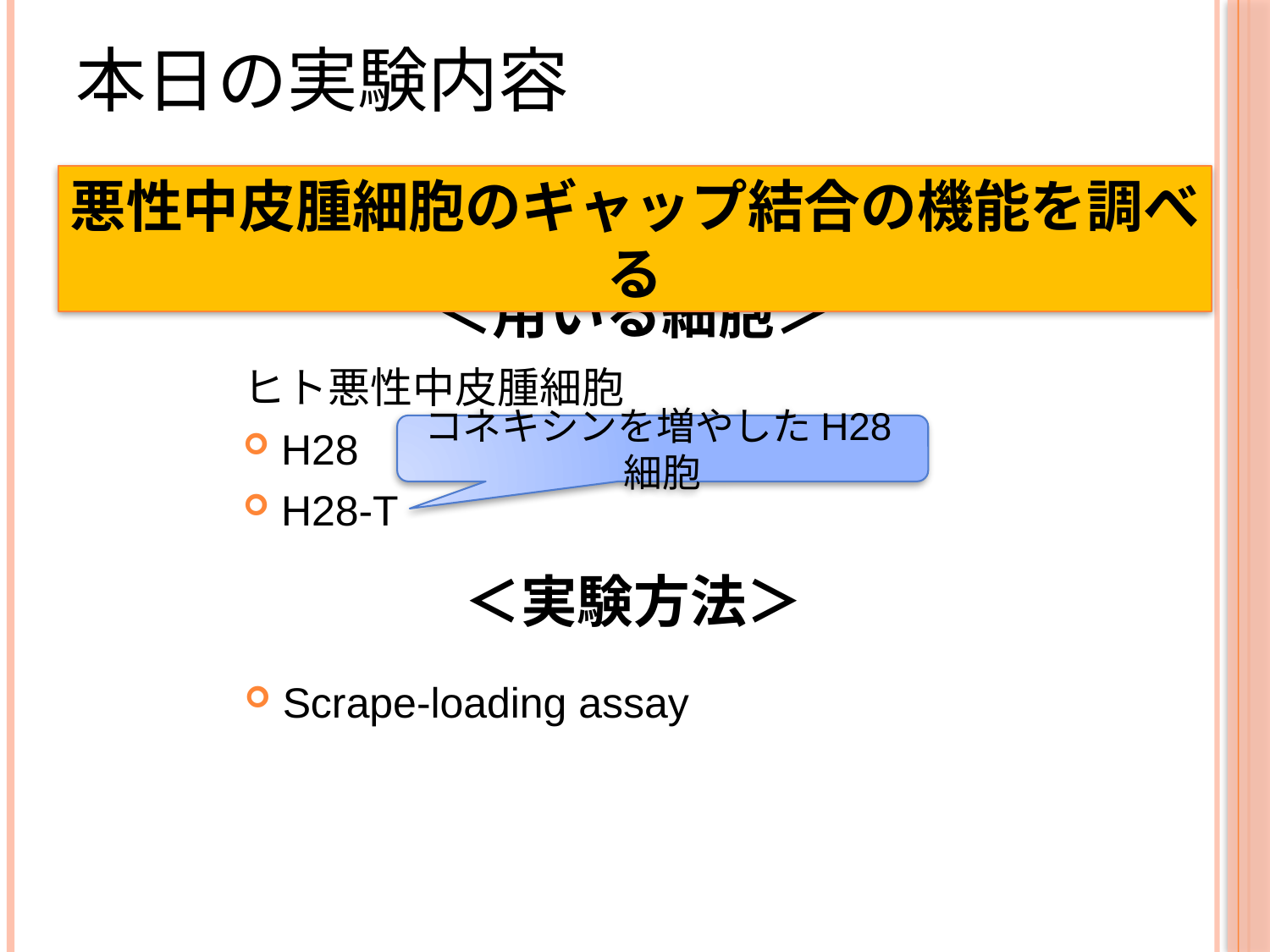

# 本日の実験内容
悪性中皮腫細胞のギャップ結合の機能を調べる
＜用いる細胞＞
ヒト悪性中皮腫細胞
H28
H28-T
コネキシンを増やしたH28細胞
＜実験方法＞

Scrape-loading assay